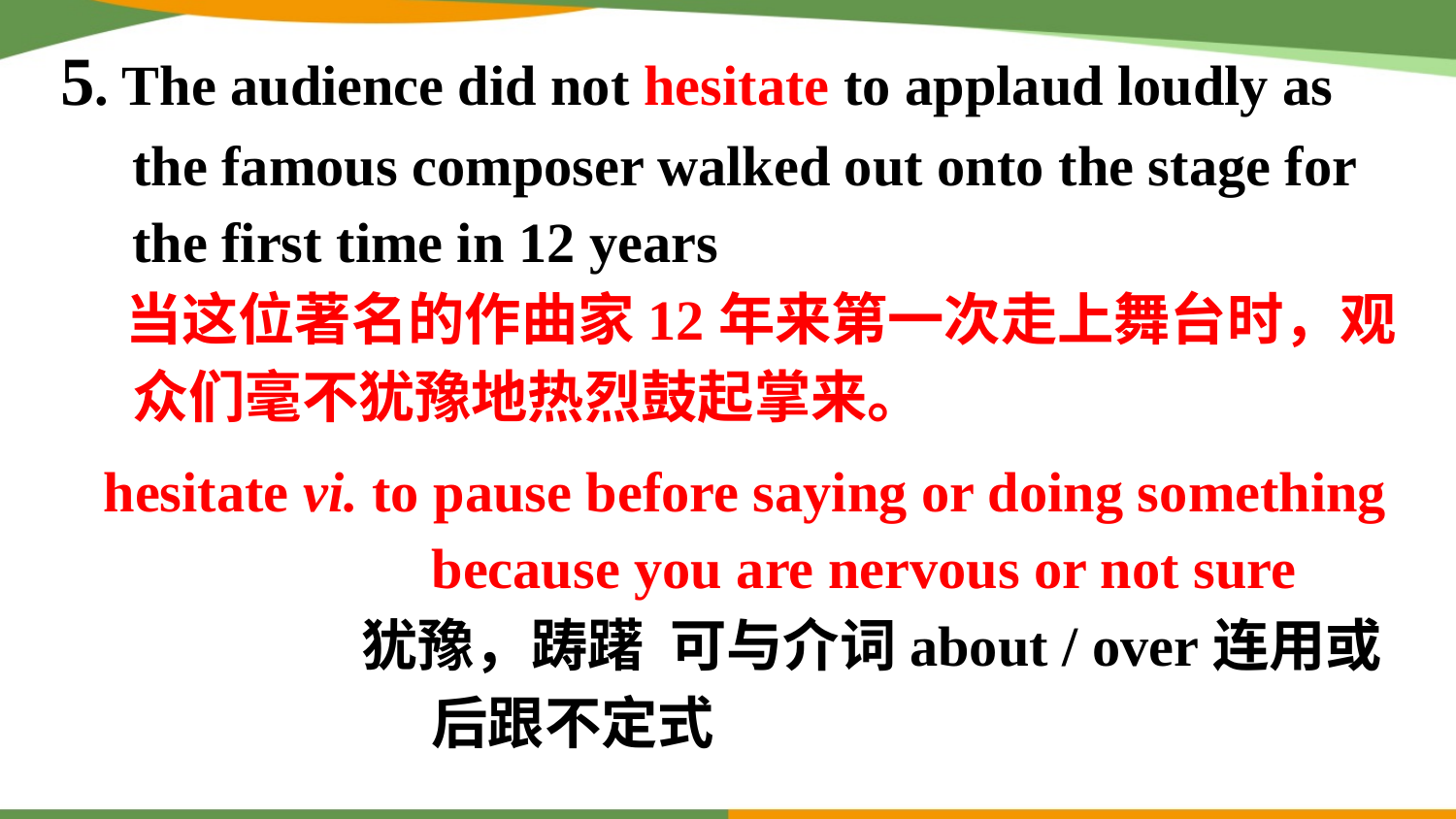

5. The audience did not hesitate to applaud loudly as the famous composer walked out onto the stage for the first time in 12 years
    当这位著名的作曲家12年来第一次走上舞台时，观众们毫不犹豫地热烈鼓起掌来。
hesitate vi. to pause before saying or doing something because you are nervous or not sure
                   犹豫，踌躇  可与介词about / over连用或后跟不定式